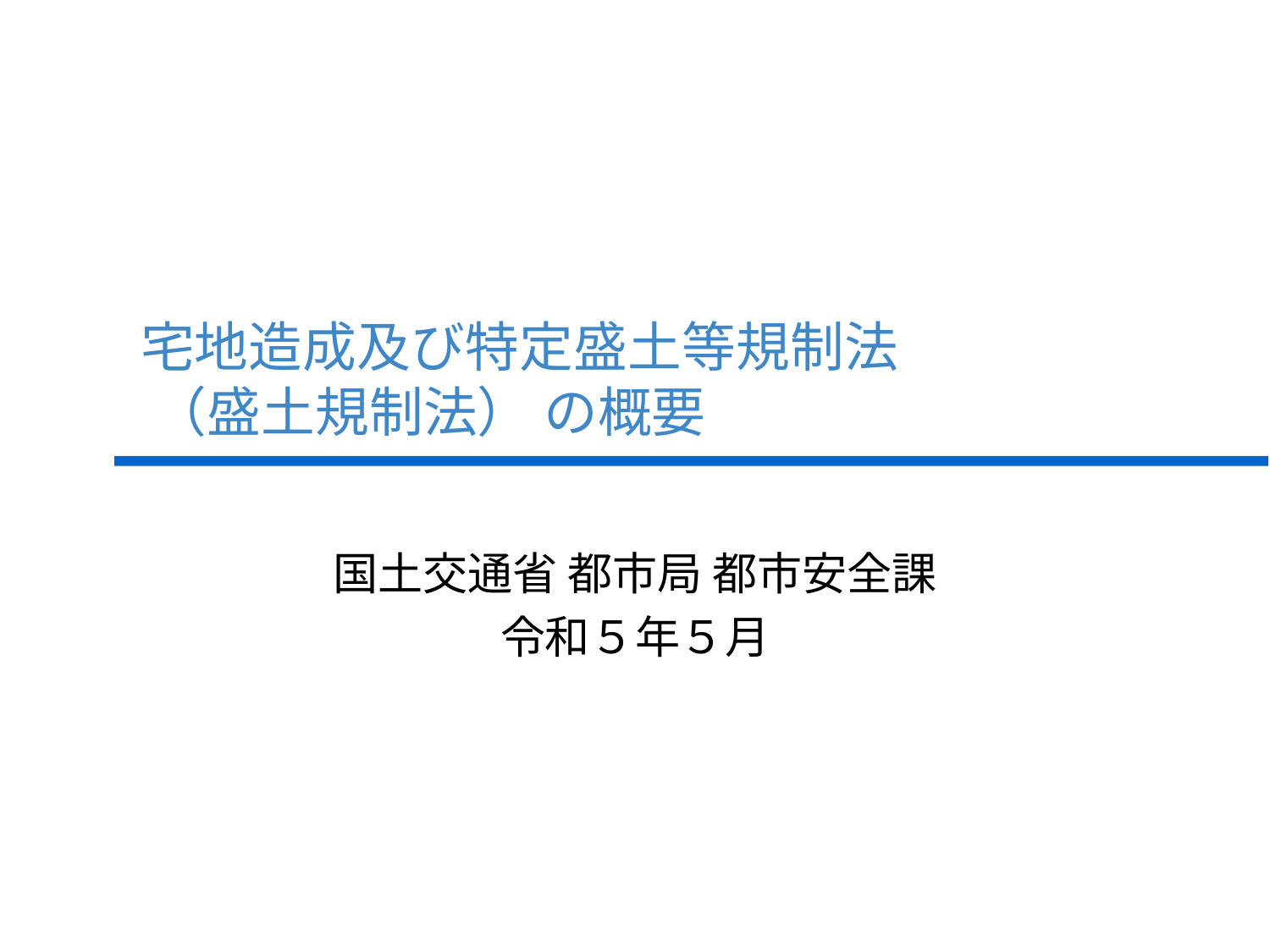

# 宅地造成及び特定盛土等規制法 （盛土規制法） の概要
国土交通省 都市局 都市安全課
令和５年５月